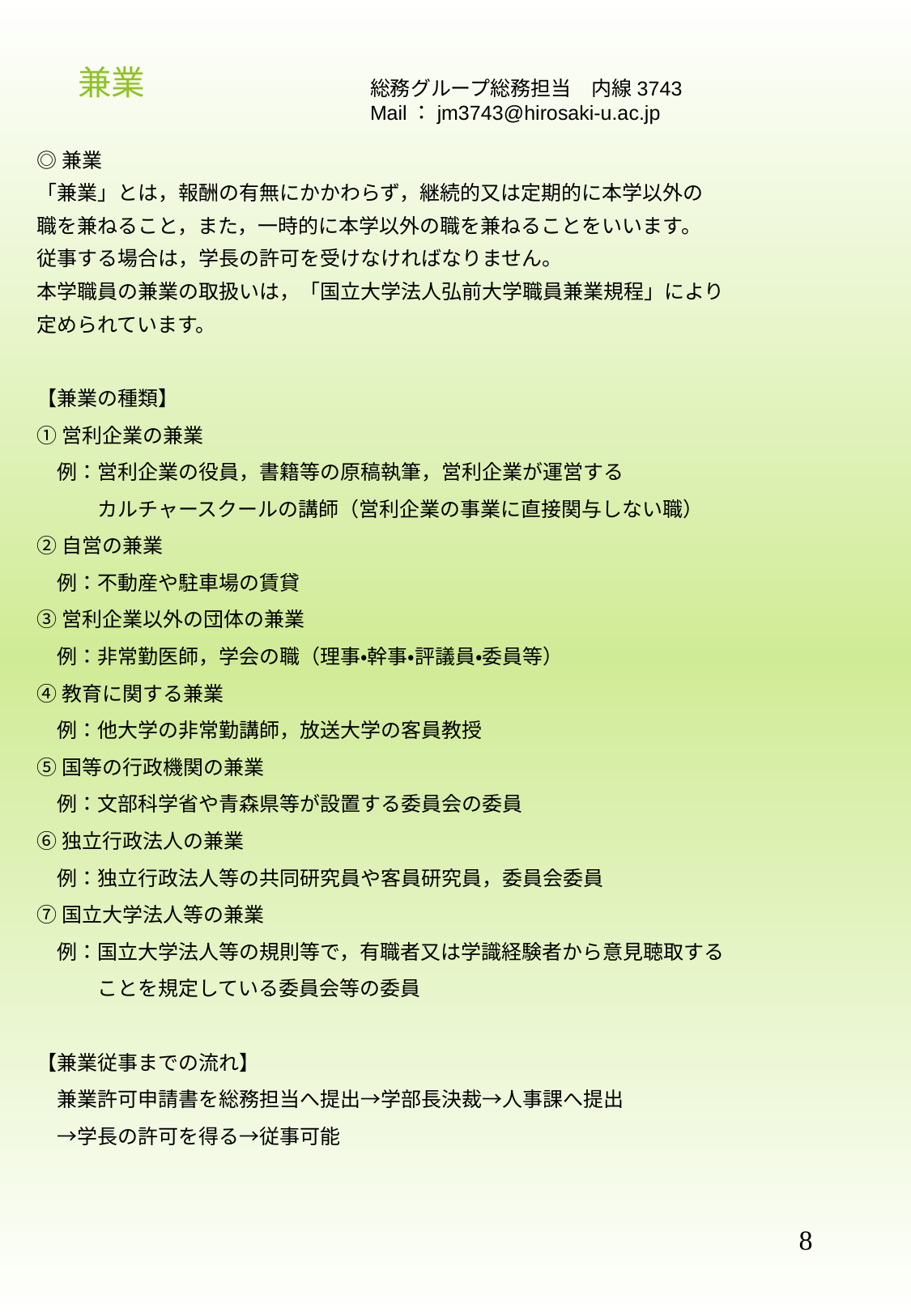

# 兼業
総務グループ総務担当　内線3743
Mail：jm3743@hirosaki-u.ac.jp

◎兼業
「兼業」とは，報酬の有無にかかわらず，継続的又は定期的に本学以外の
職を兼ねること，また，一時的に本学以外の職を兼ねることをいいます。
従事する場合は，学長の許可を受けなければなりません。
本学職員の兼業の取扱いは，「国立大学法人弘前大学職員兼業規程」により
定められています。

【兼業の種類】
①営利企業の兼業
　例：営利企業の役員，書籍等の原稿執筆，営利企業が運営する
　　　カルチャースクールの講師（営利企業の事業に直接関与しない職）
②自営の兼業
　例：不動産や駐車場の賃貸
③営利企業以外の団体の兼業
　例：非常勤医師，学会の職（理事・幹事・評議員・委員等）
④教育に関する兼業
　例：他大学の非常勤講師，放送大学の客員教授
⑤国等の行政機関の兼業
　例：文部科学省や青森県等が設置する委員会の委員
⑥独立行政法人の兼業
　例：独立行政法人等の共同研究員や客員研究員，委員会委員
⑦国立大学法人等の兼業
　例：国立大学法人等の規則等で，有職者又は学識経験者から意見聴取する
　　　ことを規定している委員会等の委員

【兼業従事までの流れ】
　兼業許可申請書を総務担当へ提出→学部長決裁→人事課へ提出
　→学長の許可を得る→従事可能

8